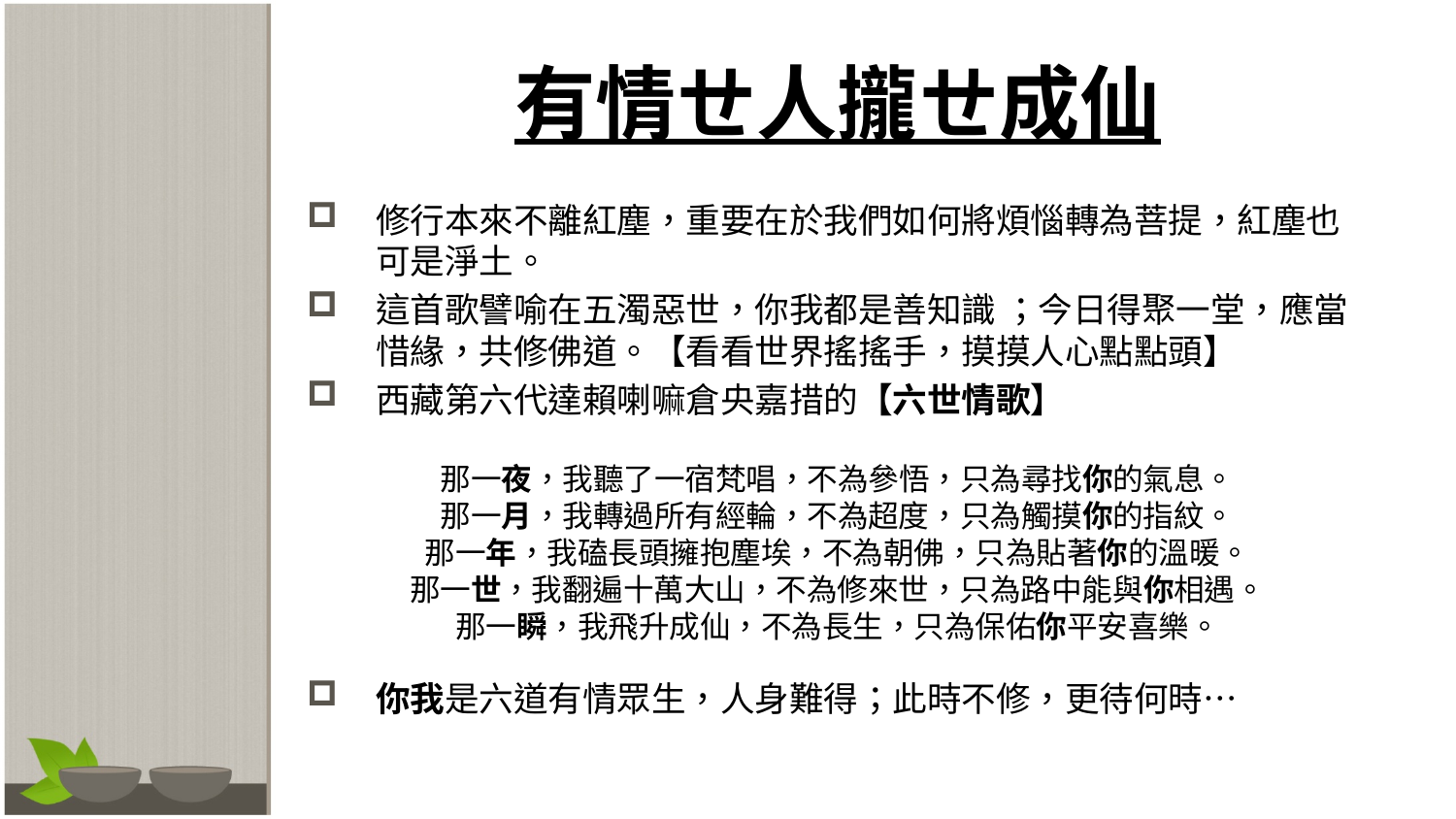

# 有情ㄝ人攏ㄝ成仙
修行本來不離紅塵，重要在於我們如何將煩惱轉為菩提，紅塵也可是淨土。
這首歌譬喻在五濁惡世，你我都是善知識 ；今日得聚一堂，應當惜緣，共修佛道。【看看世界搖搖手，摸摸人心點點頭】
西藏第六代達賴喇嘛倉央嘉措的【六世情歌】

那一夜，我聽了一宿梵唱，不為參悟，只為尋找你的氣息。
那一月，我轉過所有經輪，不為超度，只為觸摸你的指紋。
那一年，我磕長頭擁抱塵埃，不為朝佛，只為貼著你的溫暖。
那一世，我翻遍十萬大山，不為修來世，只為路中能與你相遇。
那一瞬，我飛升成仙，不為長生，只為保佑你平安喜樂。

你我是六道有情眾生，人身難得；此時不修，更待何時…